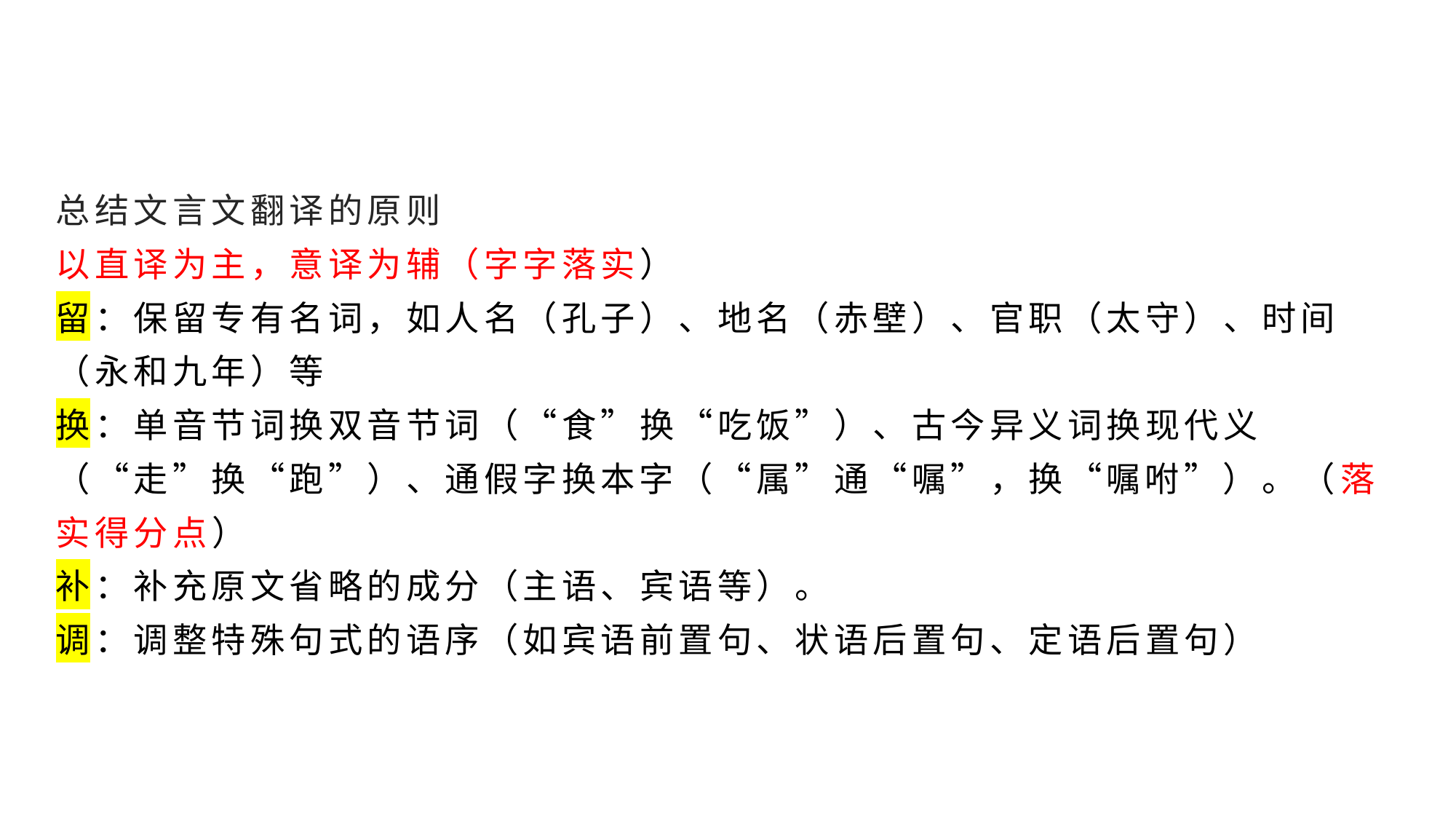

# 总结文言文翻译的原则 以直译为主，意译为辅（字字落实） 留：保留专有名词，如人名（孔子）、地名（赤壁）、官职（太守）、时间（永和九年）等 换：单音节词换双音节词（“食”换“吃饭”）、古今异义词换现代义（“走”换“跑”）、通假字换本字（“属”通“嘱”，换“嘱咐”）。（落实得分点） 补：补充原文省略的成分（主语、宾语等）。 调：调整特殊句式的语序（如宾语前置句、状语后置句、定语后置句）